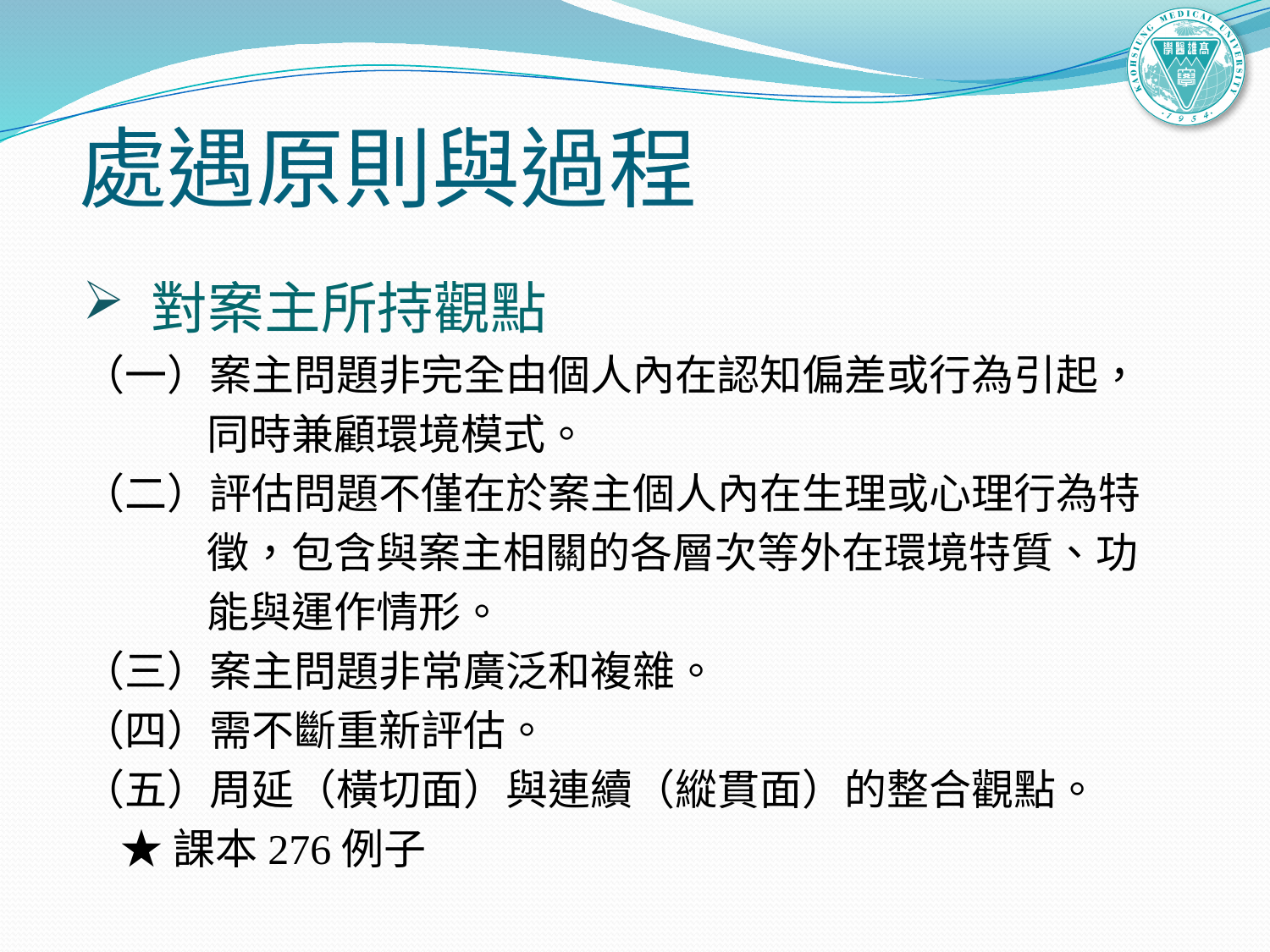

# 處遇原則與過程
 對案主所持觀點
（一）案主問題非完全由個人內在認知偏差或行為引起，
            同時兼顧環境模式。
（二）評估問題不僅在於案主個人內在生理或心理行為特
            徵，包含與案主相關的各層次等外在環境特質、功
            能與運作情形。
（三）案主問題非常廣泛和複雜。
（四）需不斷重新評估。
（五）周延（橫切面）與連續（縱貫面）的整合觀點。
    ★課本276例子